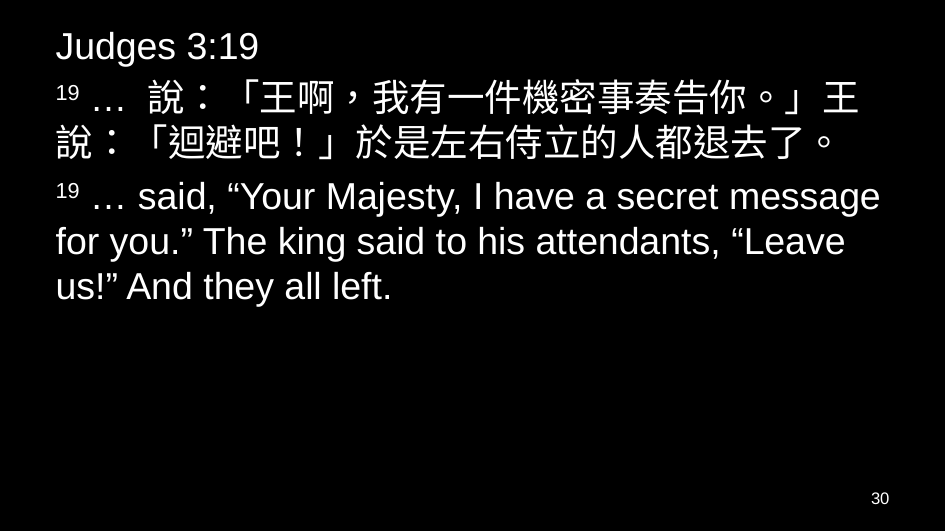

Judges 3:19
19 … 說：「王啊，我有一件機密事奏告你。」王說：「迴避吧！」於是左右侍立的人都退去了。
19 … said, “Your Majesty, I have a secret message for you.” The king said to his attendants, “Leave us!” And they all left.

30